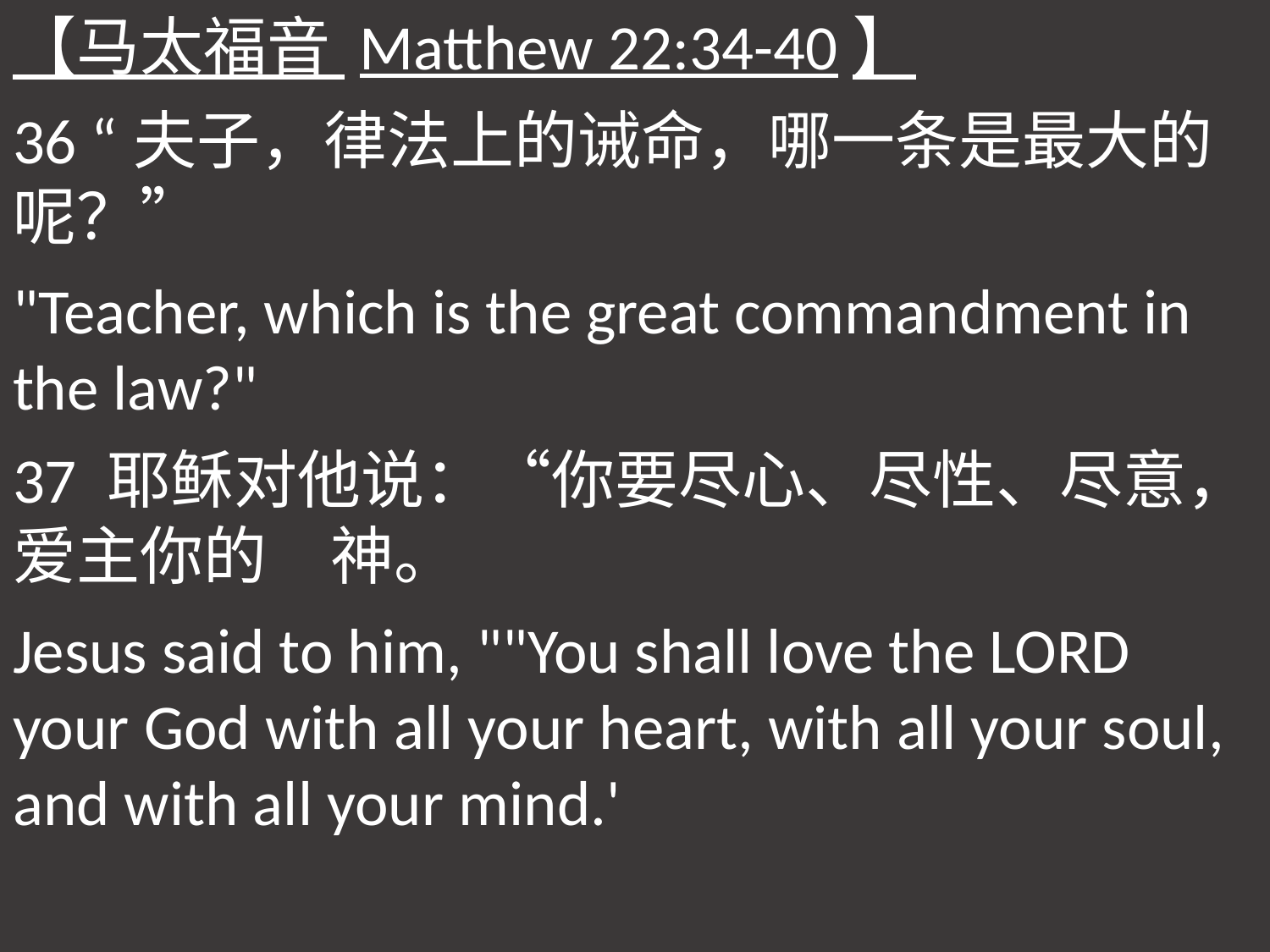

【马太福音 Matthew 22:34-40】
36 “夫子，律法上的诫命，哪一条是最大的呢？”
"Teacher, which is the great commandment in the law?"
37 耶稣对他说：“你要尽心、尽性、尽意，爱主你的　神。
Jesus said to him, ""You shall love the LORD your God with all your heart, with all your soul, and with all your mind.'